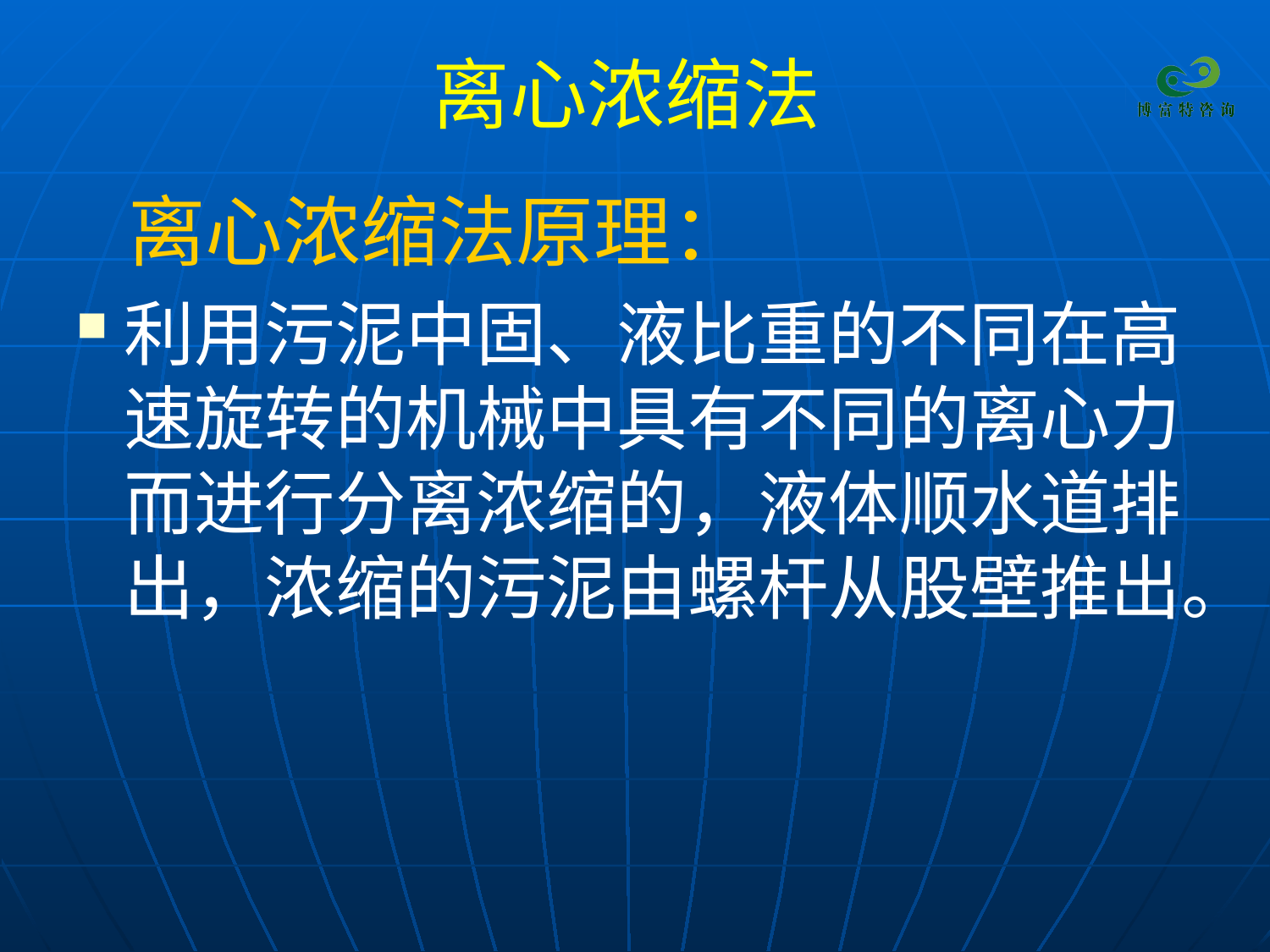

# 离心浓缩法
   离心浓缩法原理：
利用污泥中固、液比重的不同在高速旋转的机械中具有不同的离心力而进行分离浓缩的，液体顺水道排出，浓缩的污泥由螺杆从股壁推出。